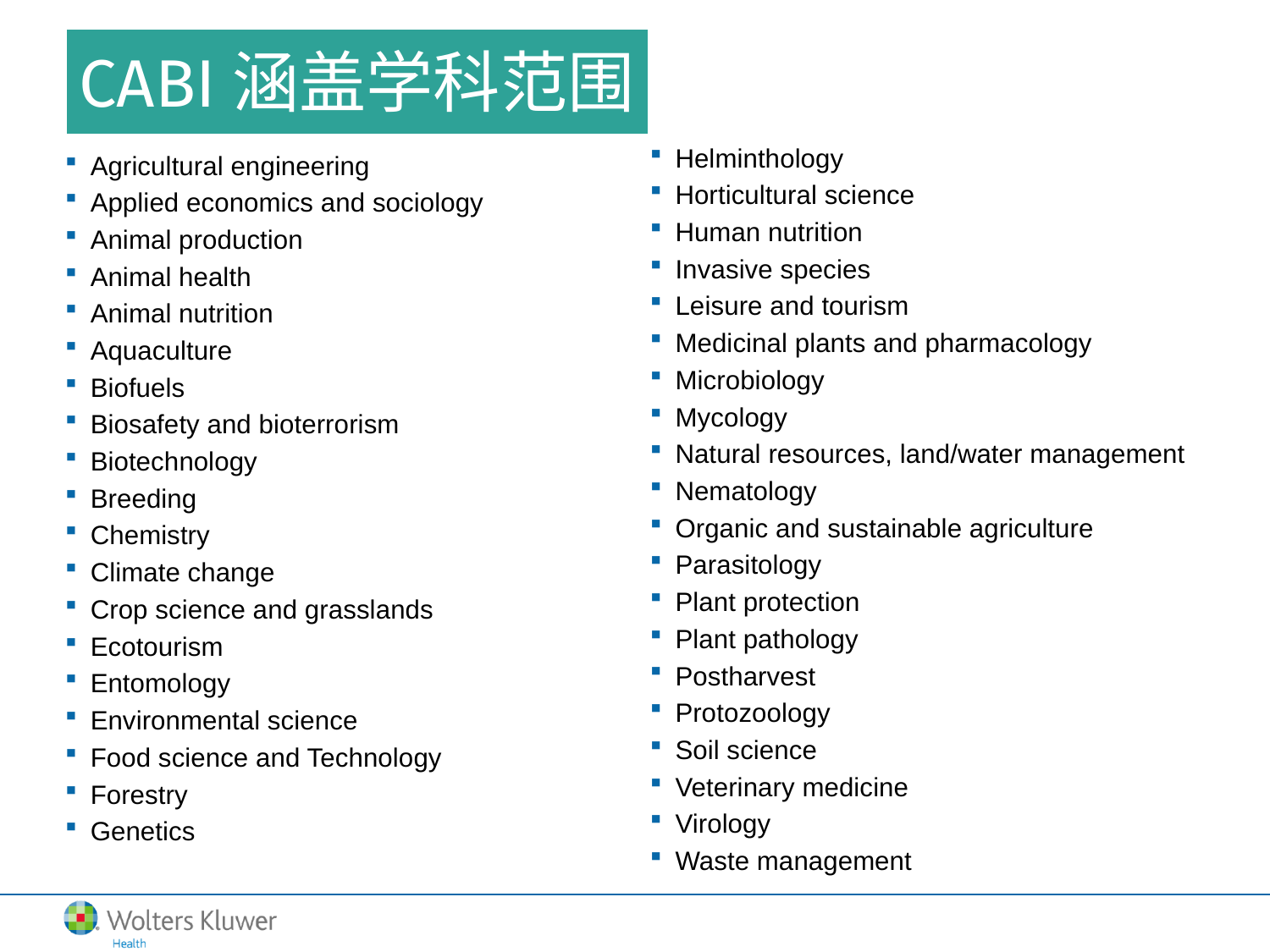

CABI涵盖学科范围
Helminthology
Horticultural science
Human nutrition
Invasive species
Leisure and tourism
Medicinal plants and pharmacology
Microbiology
Mycology
Natural resources, land/water management
Nematology
Organic and sustainable agriculture
Parasitology
Plant protection
Plant pathology
Postharvest
Protozoology
Soil science
Veterinary medicine
Virology
Waste management
Agricultural engineering
Applied economics and sociology
Animal production
Animal health
Animal nutrition
Aquaculture
Biofuels
Biosafety and bioterrorism
Biotechnology
Breeding
Chemistry
Climate change
Crop science and grasslands
Ecotourism
Entomology
Environmental science
Food science and Technology
Forestry
Genetics